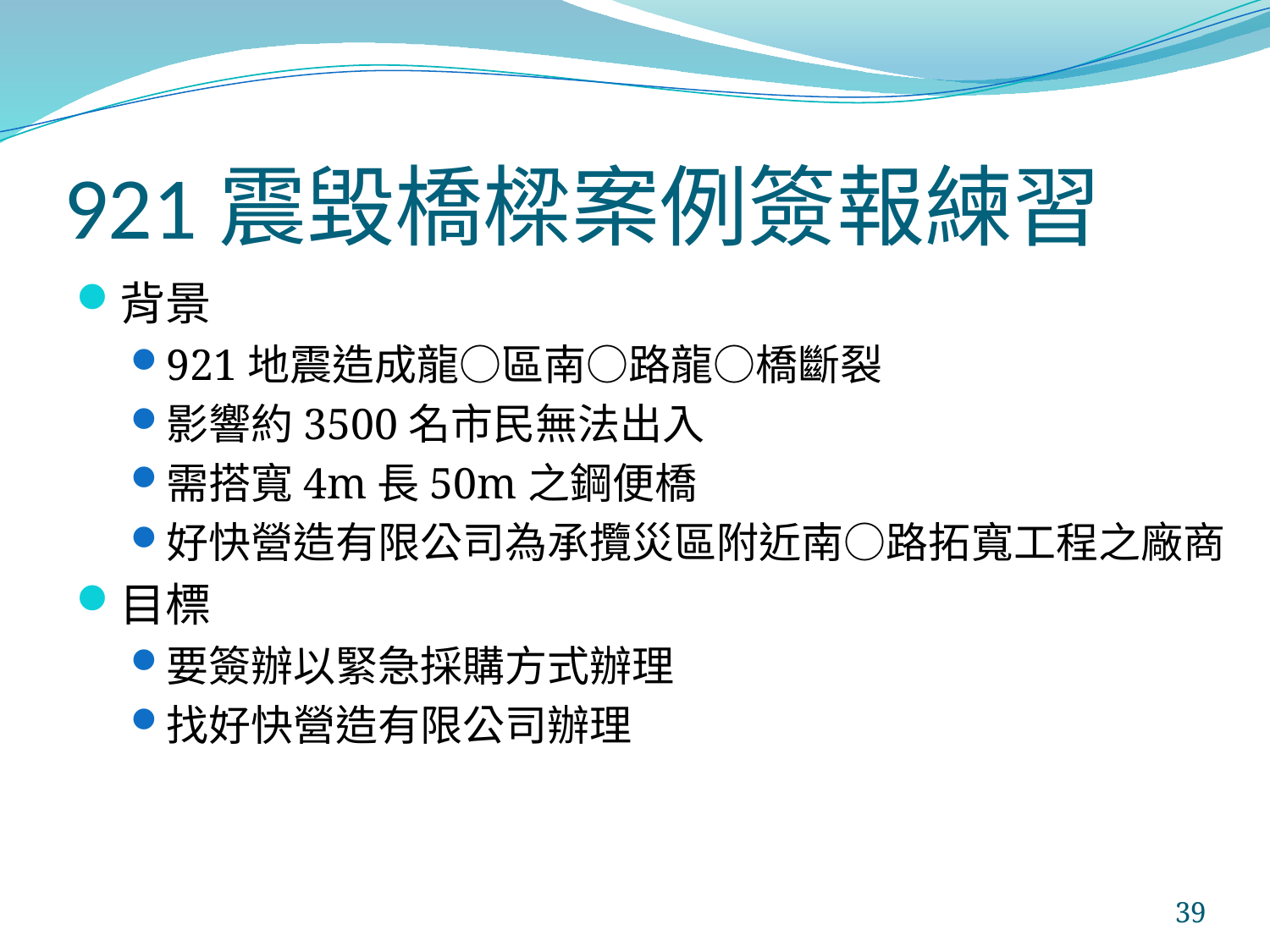

# 921震毀橋樑案例簽報練習
背景
921地震造成龍○區南○路龍○橋斷裂
影響約3500名市民無法出入
需搭寬4m長50m之鋼便橋
好快營造有限公司為承攬災區附近南○路拓寬工程之廠商
目標
要簽辦以緊急採購方式辦理
找好快營造有限公司辦理
39